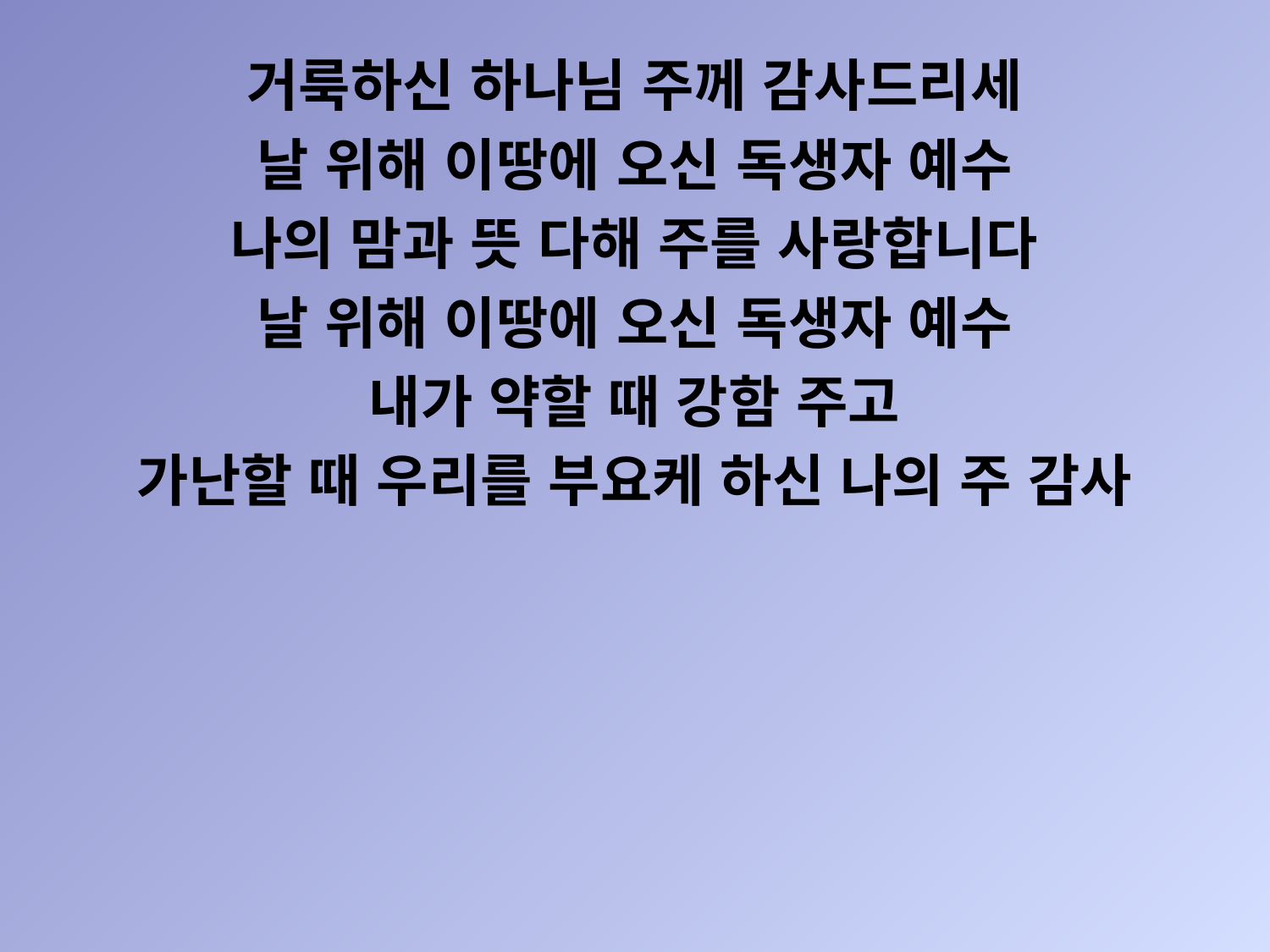

거룩하신 하나님 주께 감사드리세
날 위해 이땅에 오신 독생자 예수
나의 맘과 뜻 다해 주를 사랑합니다
날 위해 이땅에 오신 독생자 예수
내가 약할 때 강함 주고
가난할 때 우리를 부요케 하신 나의 주 감사